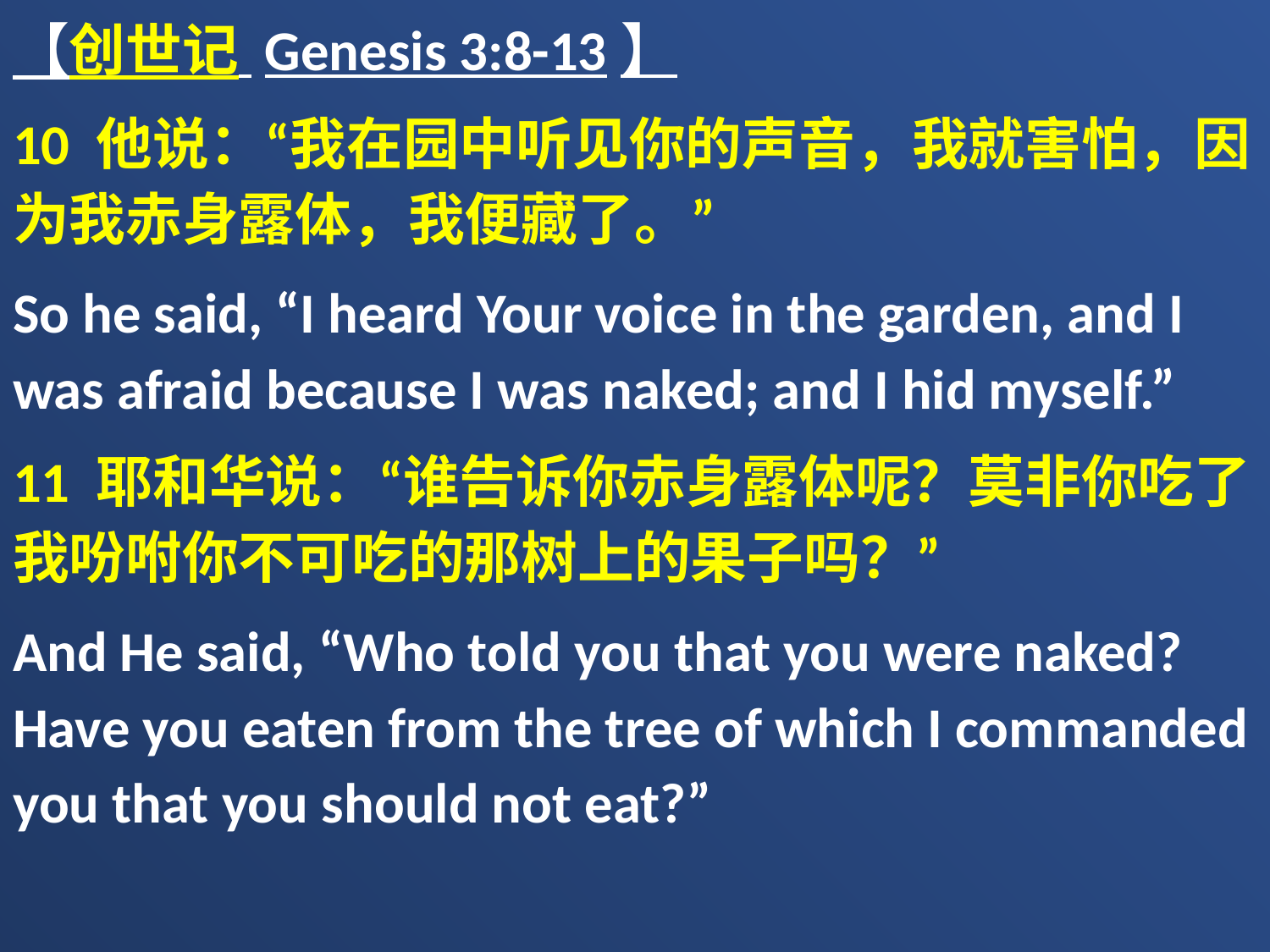

【创世记 Genesis 3:8-13】
10 他说：“我在园中听见你的声音，我就害怕，因为我赤身露体，我便藏了。”
So he said, “I heard Your voice in the garden, and I was afraid because I was naked; and I hid myself.”
11 耶和华说：“谁告诉你赤身露体呢？莫非你吃了我吩咐你不可吃的那树上的果子吗？”
And He said, “Who told you that you were naked? Have you eaten from the tree of which I commanded you that you should not eat?”